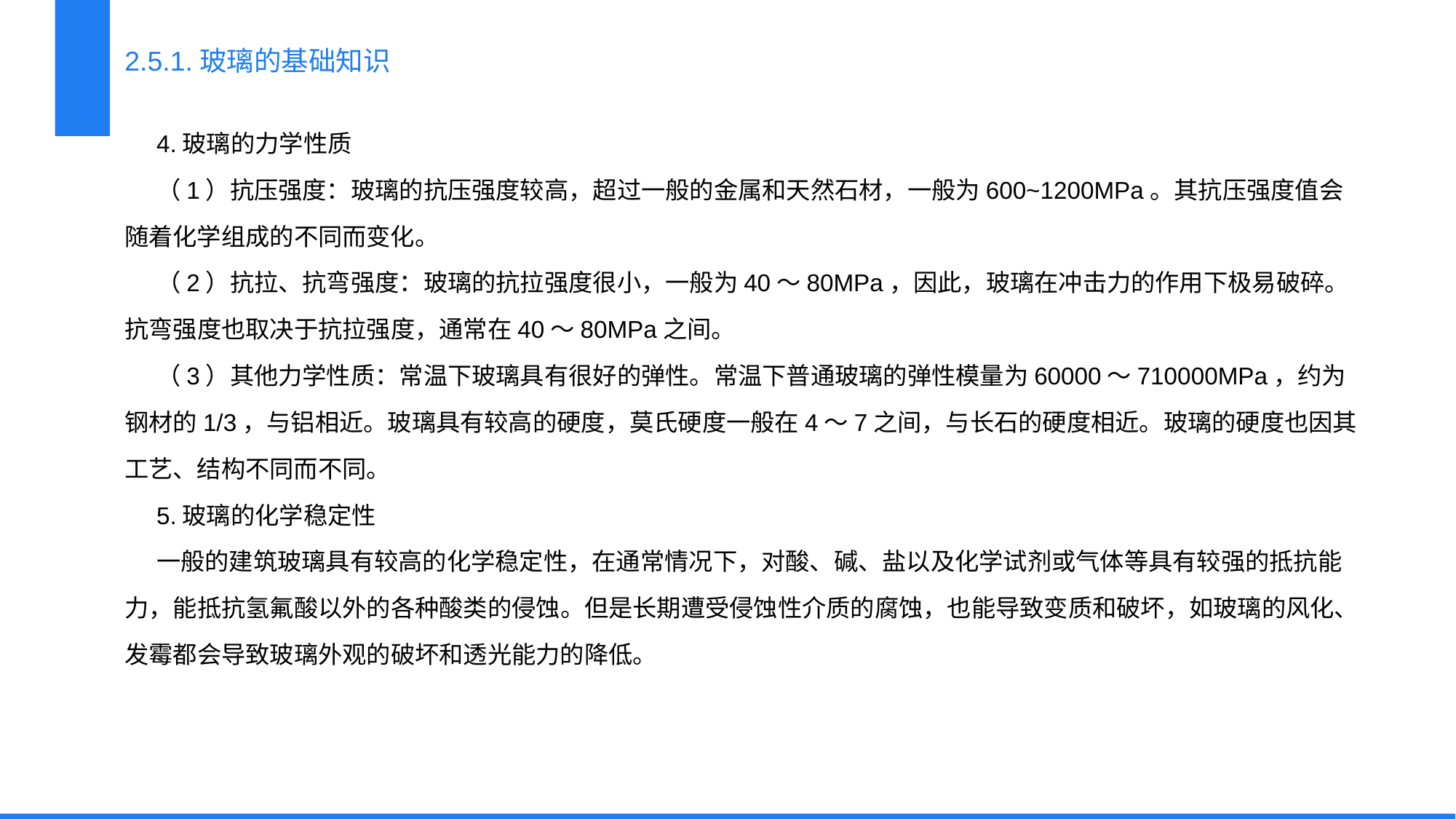

2.5.1.玻璃的基础知识

4.玻璃的力学性质
（1）抗压强度：玻璃的抗压强度较高，超过一般的金属和天然石材，一般为600~1200MPa。其抗压强度值会随着化学组成的不同而变化。
（2）抗拉、抗弯强度：玻璃的抗拉强度很小，一般为40～80MPa，因此，玻璃在冲击力的作用下极易破碎。抗弯强度也取决于抗拉强度，通常在40～80MPa之间。
（3）其他力学性质：常温下玻璃具有很好的弹性。常温下普通玻璃的弹性模量为60000～710000MPa，约为钢材的1/3，与铝相近。玻璃具有较高的硬度，莫氏硬度一般在4～7之间，与长石的硬度相近。玻璃的硬度也因其工艺、结构不同而不同。
5.玻璃的化学稳定性
一般的建筑玻璃具有较高的化学稳定性，在通常情况下，对酸、碱、盐以及化学试剂或气体等具有较强的抵抗能力，能抵抗氢氟酸以外的各种酸类的侵蚀。但是长期遭受侵蚀性介质的腐蚀，也能导致变质和破坏，如玻璃的风化、发霉都会导致玻璃外观的破坏和透光能力的降低。